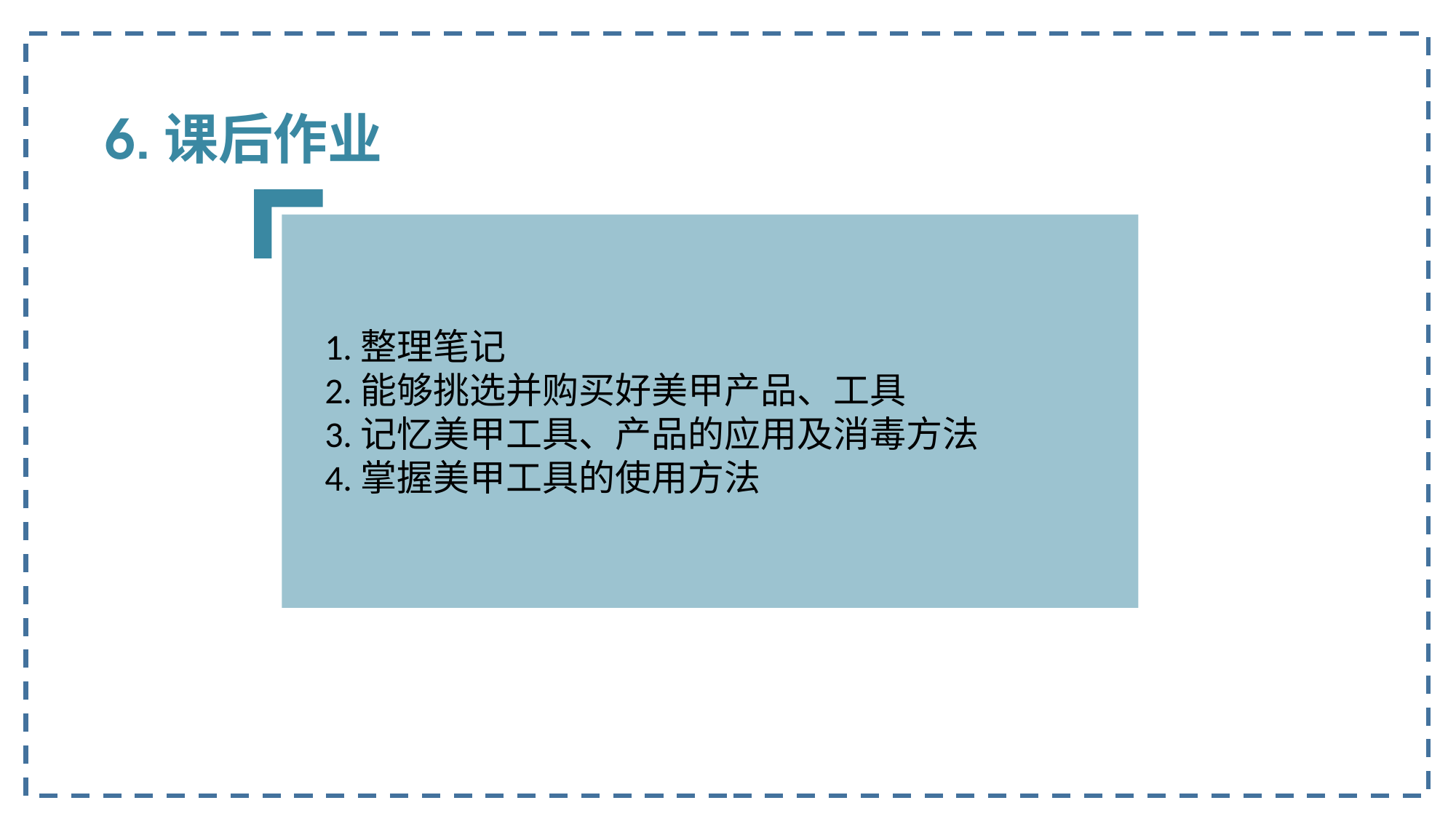

6.课后作业

1.整理笔记
2.能够挑选并购买好美甲产品、工具
3.记忆美甲工具、产品的应用及消毒方法
4.掌握美甲工具的使用方法